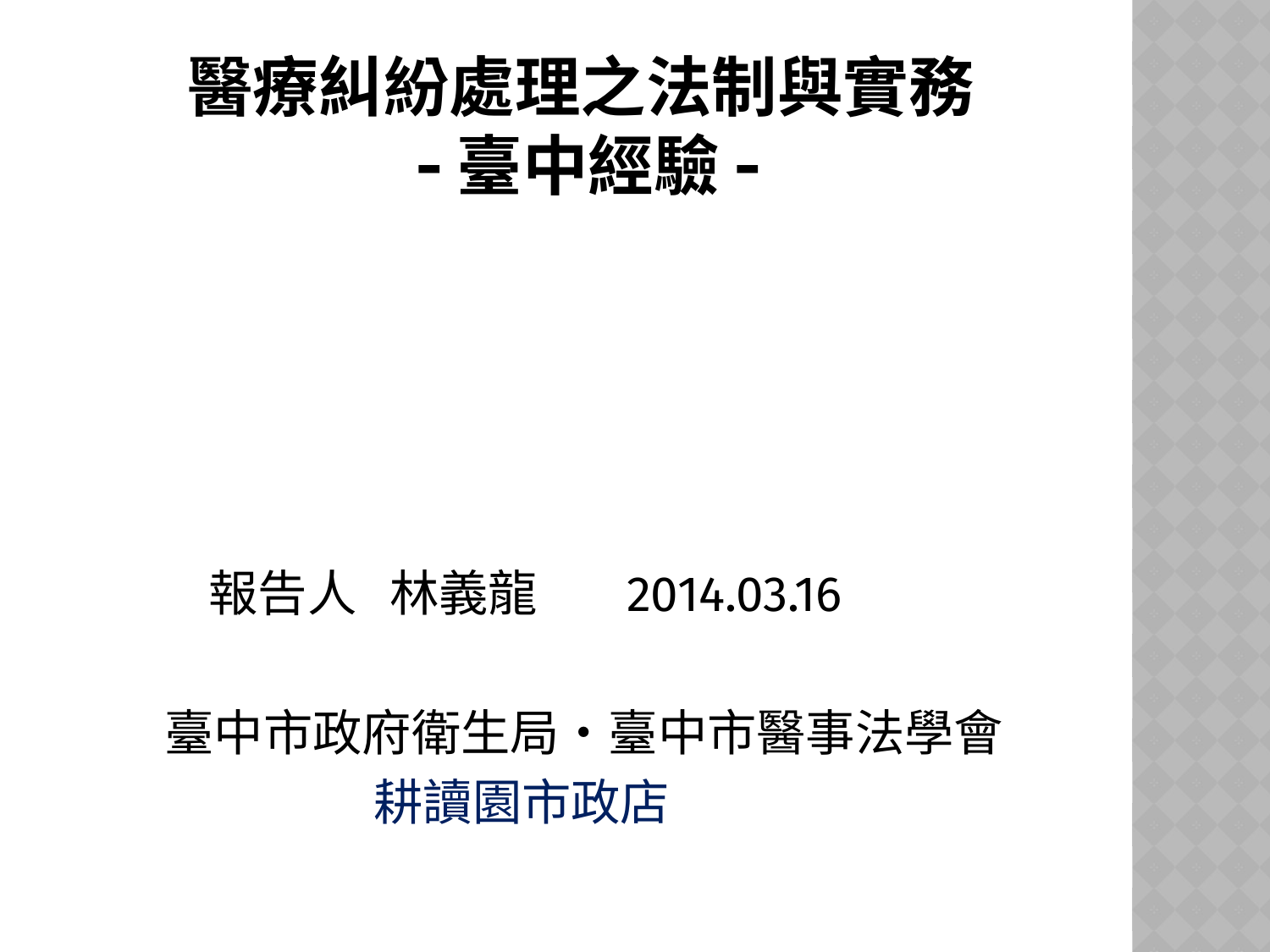

# 醫療糾紛處理之法制與實務 -臺中經驗-

           報告人   林義龍       2014.03.16

       臺中市政府衛生局‧臺中市醫事法學會
                          耕讀園市政店